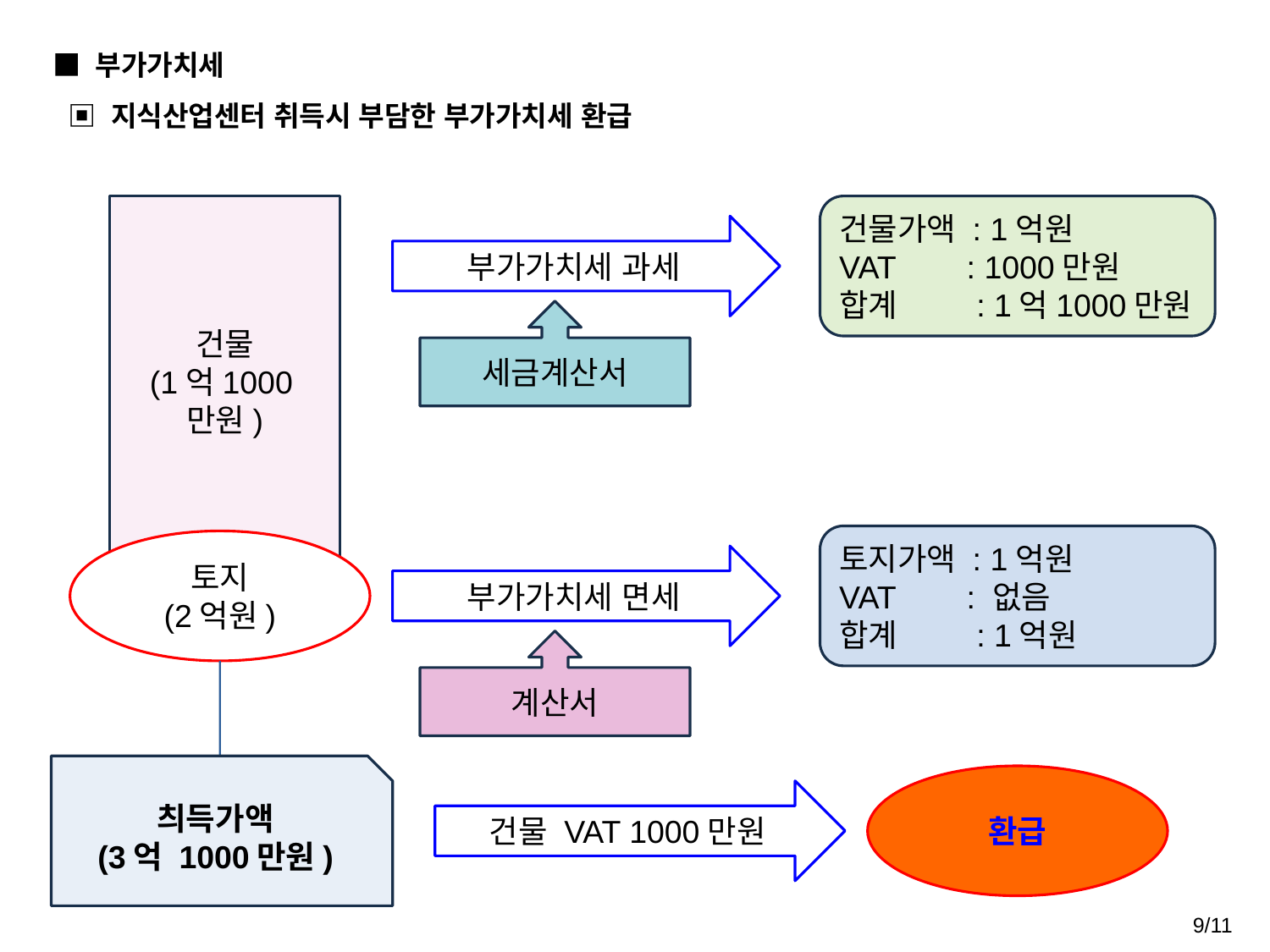

# ■ 부가가치세
  ▣ 지식산업센터 취득시 부담한 부가가치세 환급
건물
(1억1000만원)
건물가액 : 1억원
VAT        : 1000만원
합계        : 1억1000만원
부가가치세 과세
세금계산서
토지가액 : 1억원
VAT        : 없음
합계        : 1억원
토지
(2억원)
부가가치세 면세
계산서
츼득가액
(3억 1000만원)
환급
건물 VAT 1000만원
9/11